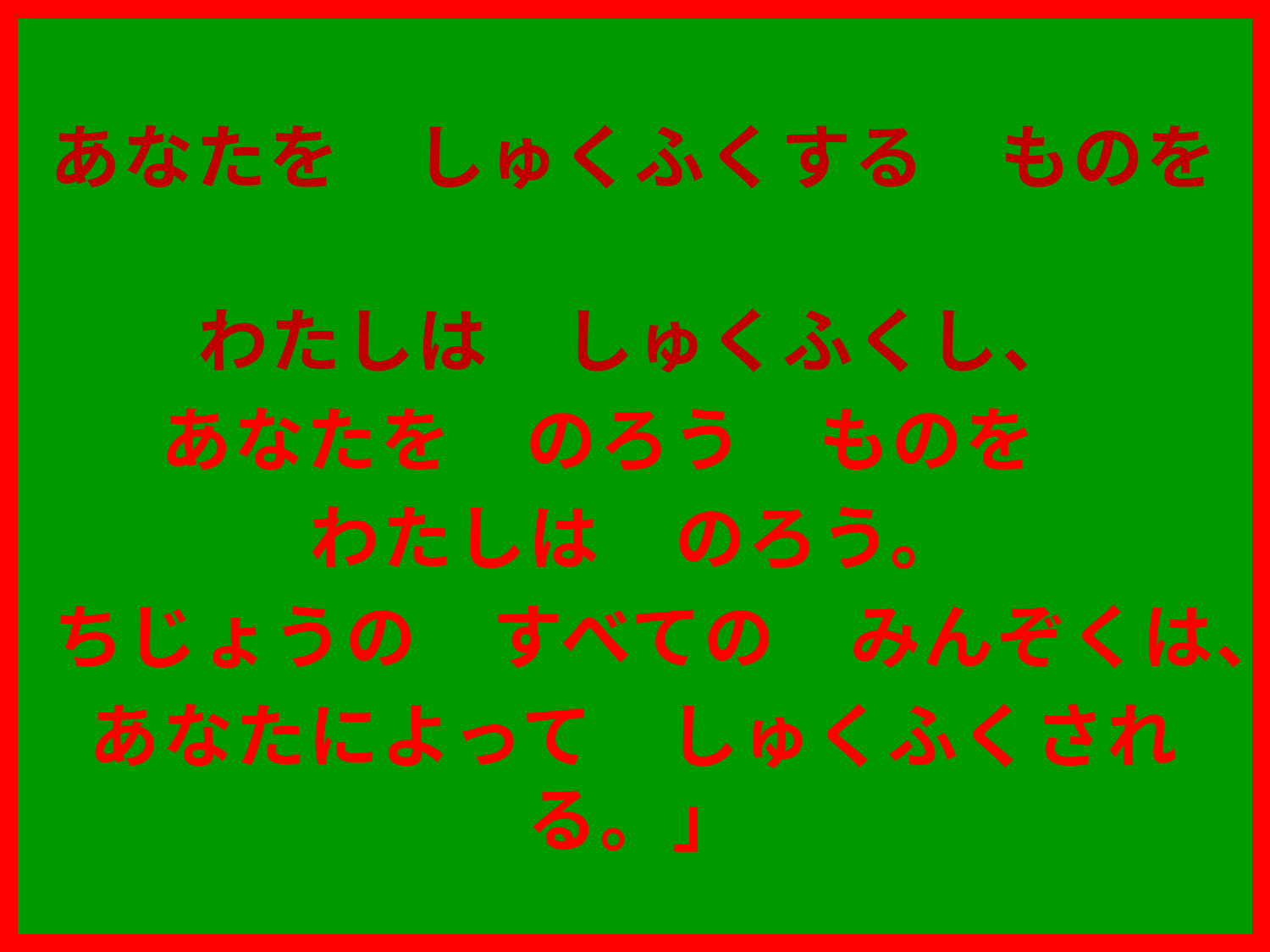

あなたを　しゅくふくする　ものを
わたしは　しゅくふくし、
あなたを　のろう　ものを
わたしは　のろう。
ちじょうの　すべての　みんぞくは、
あなたによって　しゅくふくされる。」